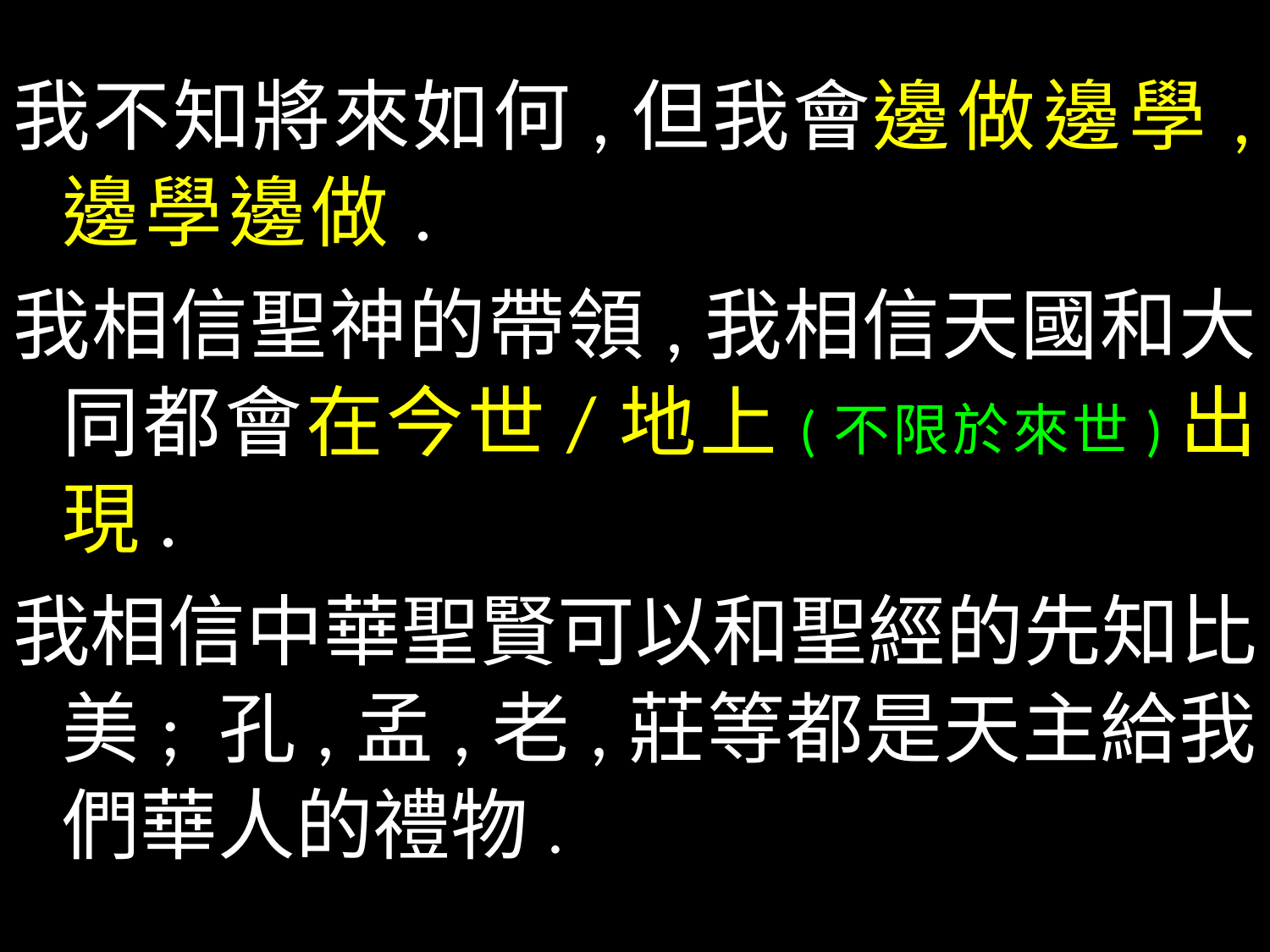

我不知將來如何,但我會邊做邊學,
邊學邊做.
我相信聖神的帶領,我相信天國和大同都會在今世/地上(不限於來世)出現.
我相信中華聖賢可以和聖經的先知比美; 孔,孟,老,莊等都是天主給我們華人的禮物.